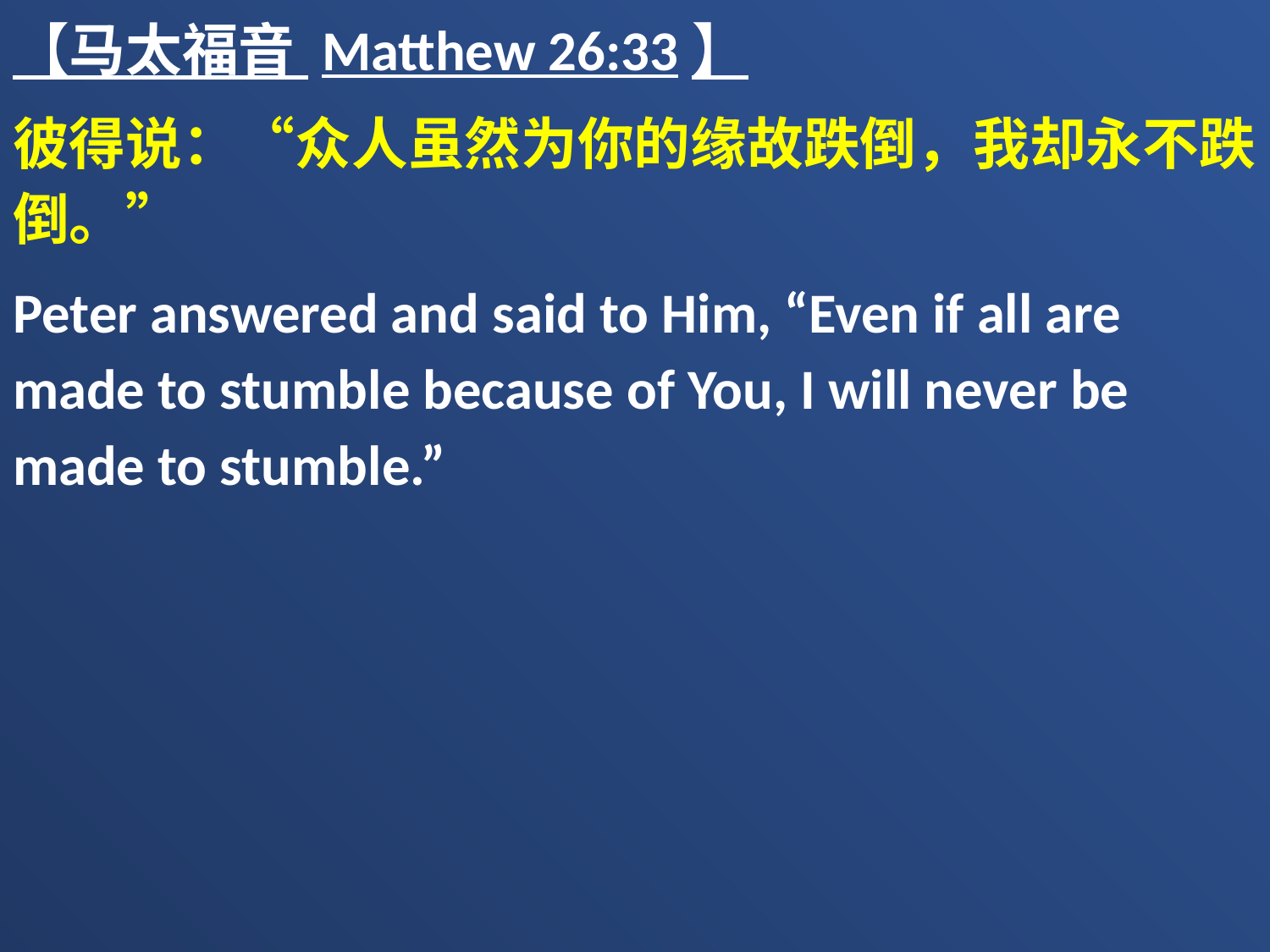

【马太福音 Matthew 26:33】
彼得说：“众人虽然为你的缘故跌倒，我却永不跌倒。”
Peter answered and said to Him, “Even if all are made to stumble because of You, I will never be made to stumble.”